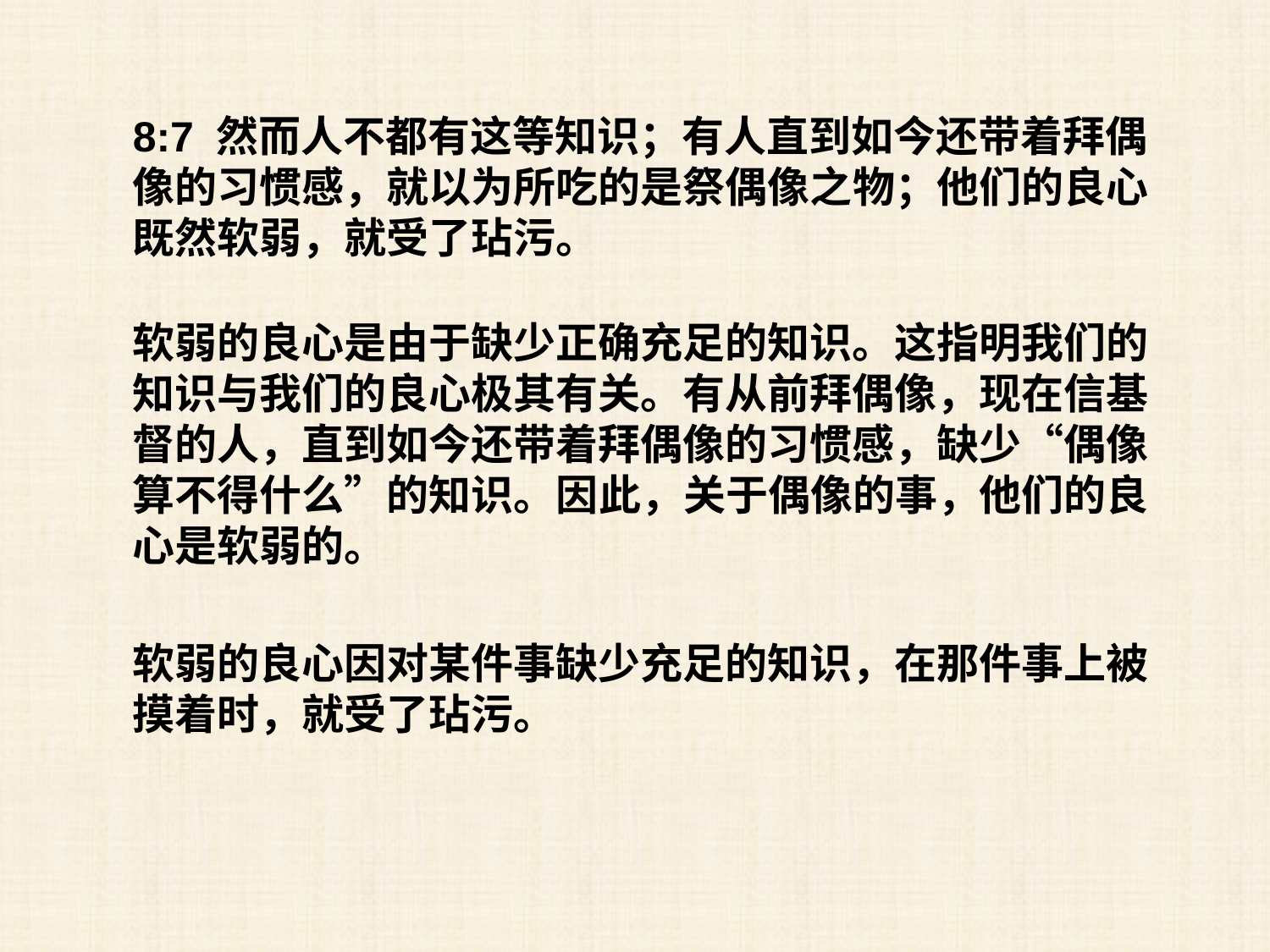

8:7 然而人不都有这等知识；有人直到如今还带着拜偶像的习惯感，就以为所吃的是祭偶像之物；他们的良心既然软弱，就受了玷污。
软弱的良心是由于缺少正确充足的知识。这指明我们的知识与我们的良心极其有关。有从前拜偶像，现在信基督的人，直到如今还带着拜偶像的习惯感，缺少“偶像算不得什么”的知识。因此，关于偶像的事，他们的良心是软弱的。
软弱的良心因对某件事缺少充足的知识，在那件事上被摸着时，就受了玷污。